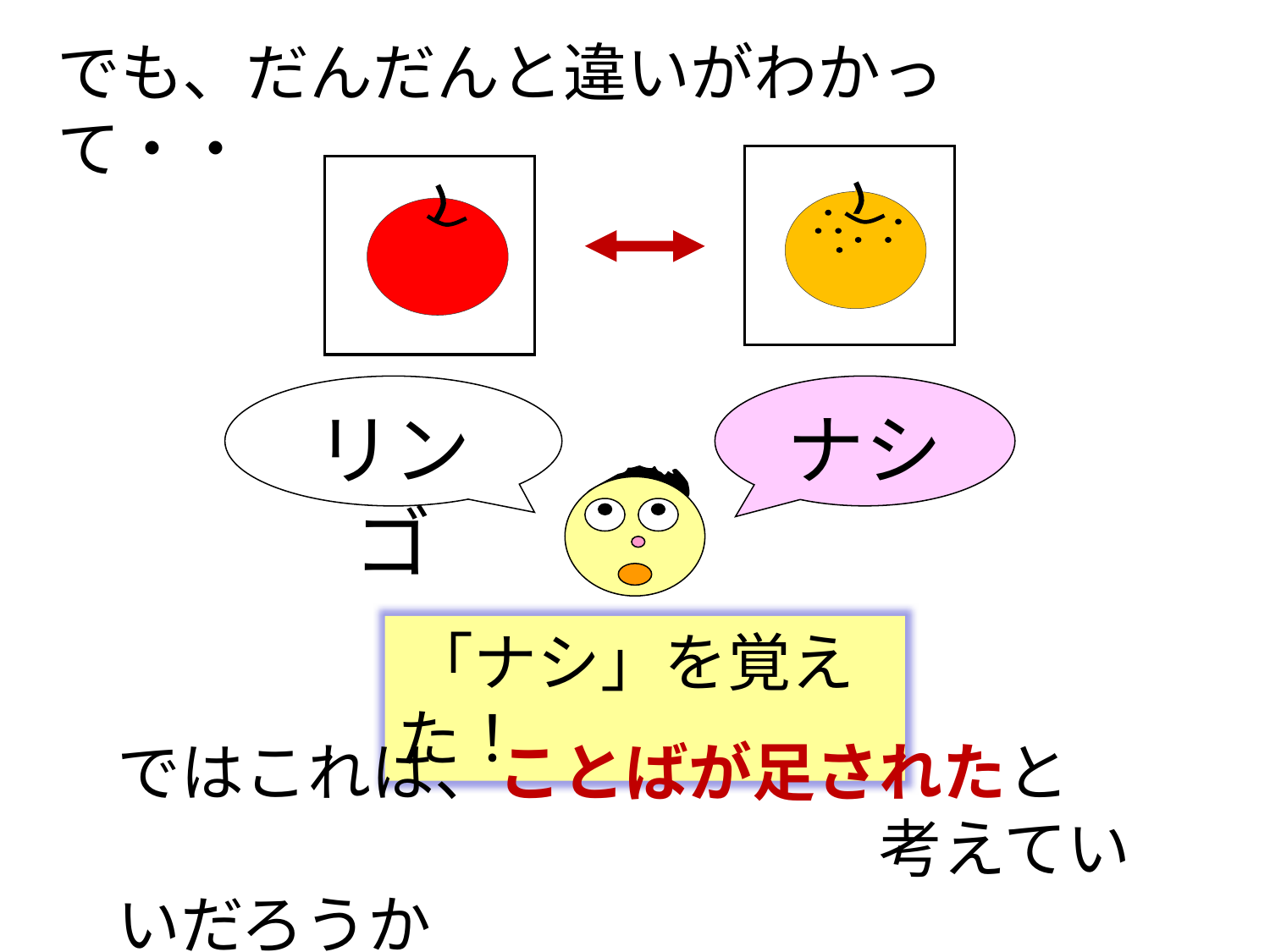

でも、だんだんと違いがわかって・・

リンゴ
ナシ

「ナシ」を覚えた！
ではこれは、ことばが足されたと
　　　　　　　　　　　　考えていいだろうか